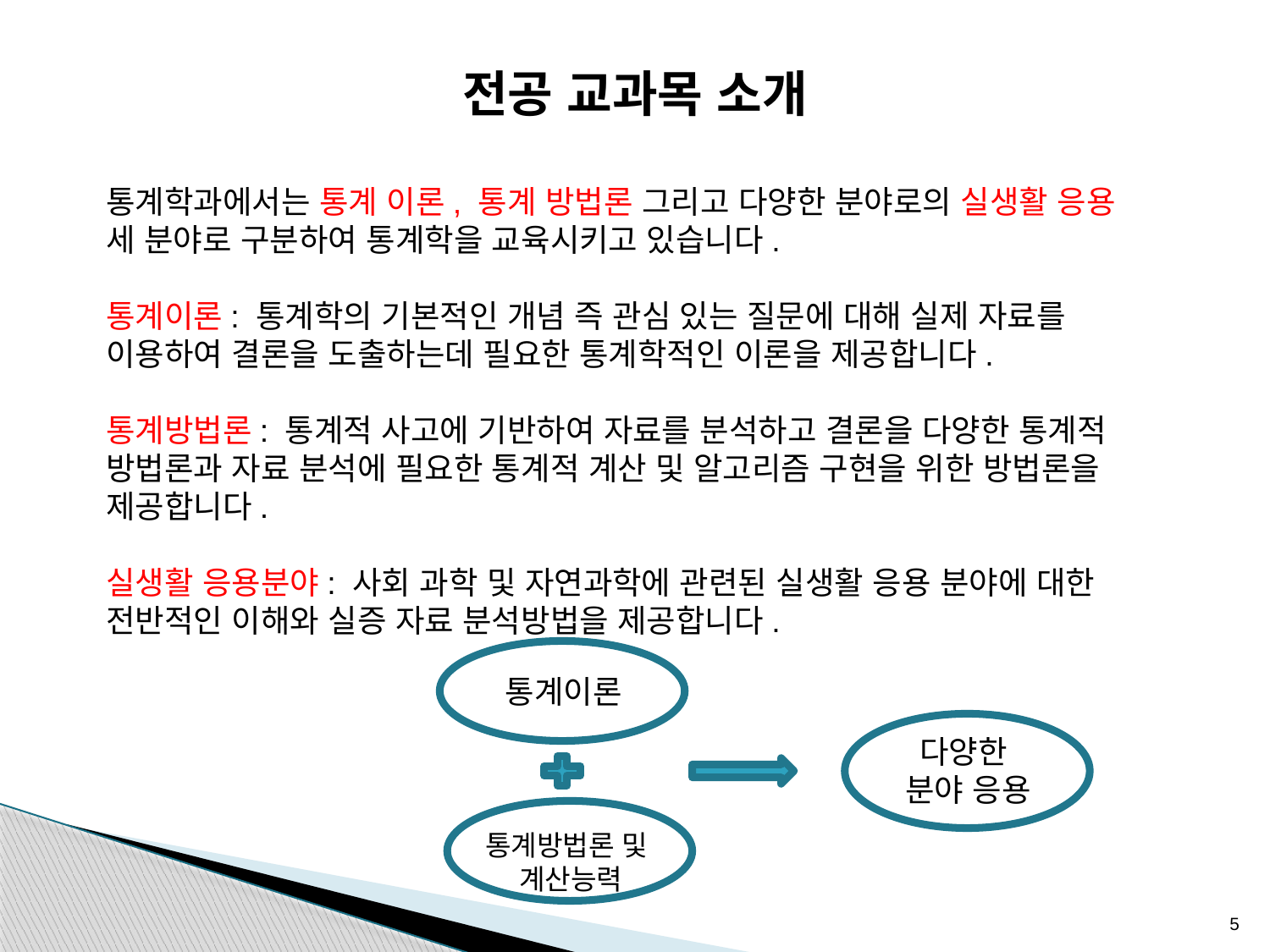

# 전공 교과목 소개
통계학과에서는 통계 이론, 통계 방법론 그리고 다양한 분야로의 실생활 응용 세 분야로 구분하여 통계학을 교육시키고 있습니다.

통계이론: 통계학의 기본적인 개념 즉 관심 있는 질문에 대해 실제 자료를 이용하여 결론을 도출하는데 필요한 통계학적인 이론을 제공합니다.

통계방법론: 통계적 사고에 기반하여 자료를 분석하고 결론을 다양한 통계적 방법론과 자료 분석에 필요한 통계적 계산 및 알고리즘 구현을 위한 방법론을 제공합니다.

실생활 응용분야: 사회 과학 및 자연과학에 관련된 실생활 응용 분야에 대한 전반적인 이해와 실증 자료 분석방법을 제공합니다.

통계이론

다양한
분야 응용

통계방법론 및
계산능력
5